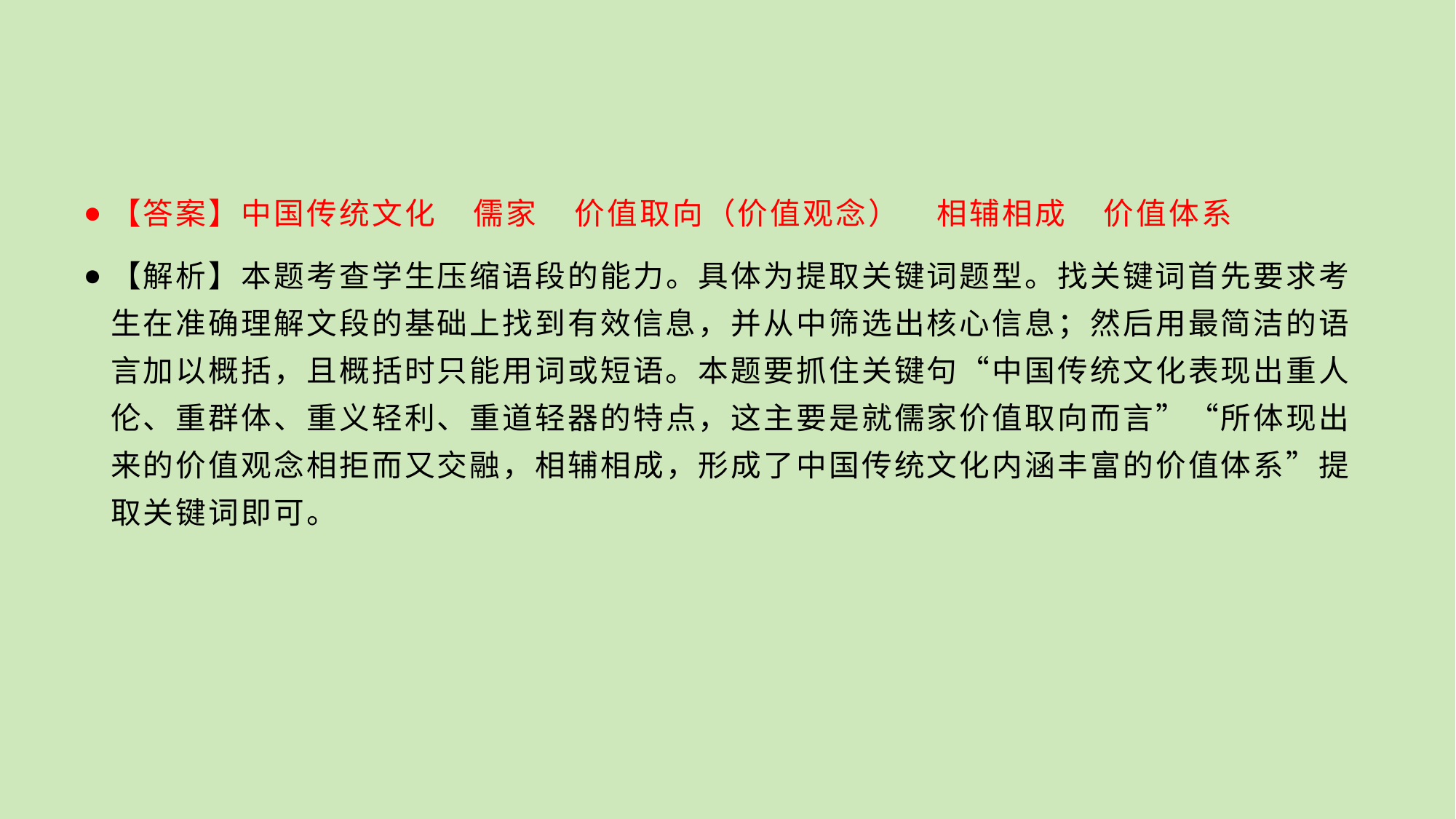

#
【答案】中国传统文化    儒家    价值取向（价值观念）    相辅相成    价值体系
【解析】本题考查学生压缩语段的能力。具体为提取关键词题型。找关键词首先要求考生在准确理解文段的基础上找到有效信息，并从中筛选出核心信息；然后用最简洁的语言加以概括，且概括时只能用词或短语。本题要抓住关键句“中国传统文化表现出重人伦、重群体、重义轻利、重道轻器的特点，这主要是就儒家价值取向而言”“所体现出来的价值观念相拒而又交融，相辅相成，形成了中国传统文化内涵丰富的价值体系”提取关键词即可。